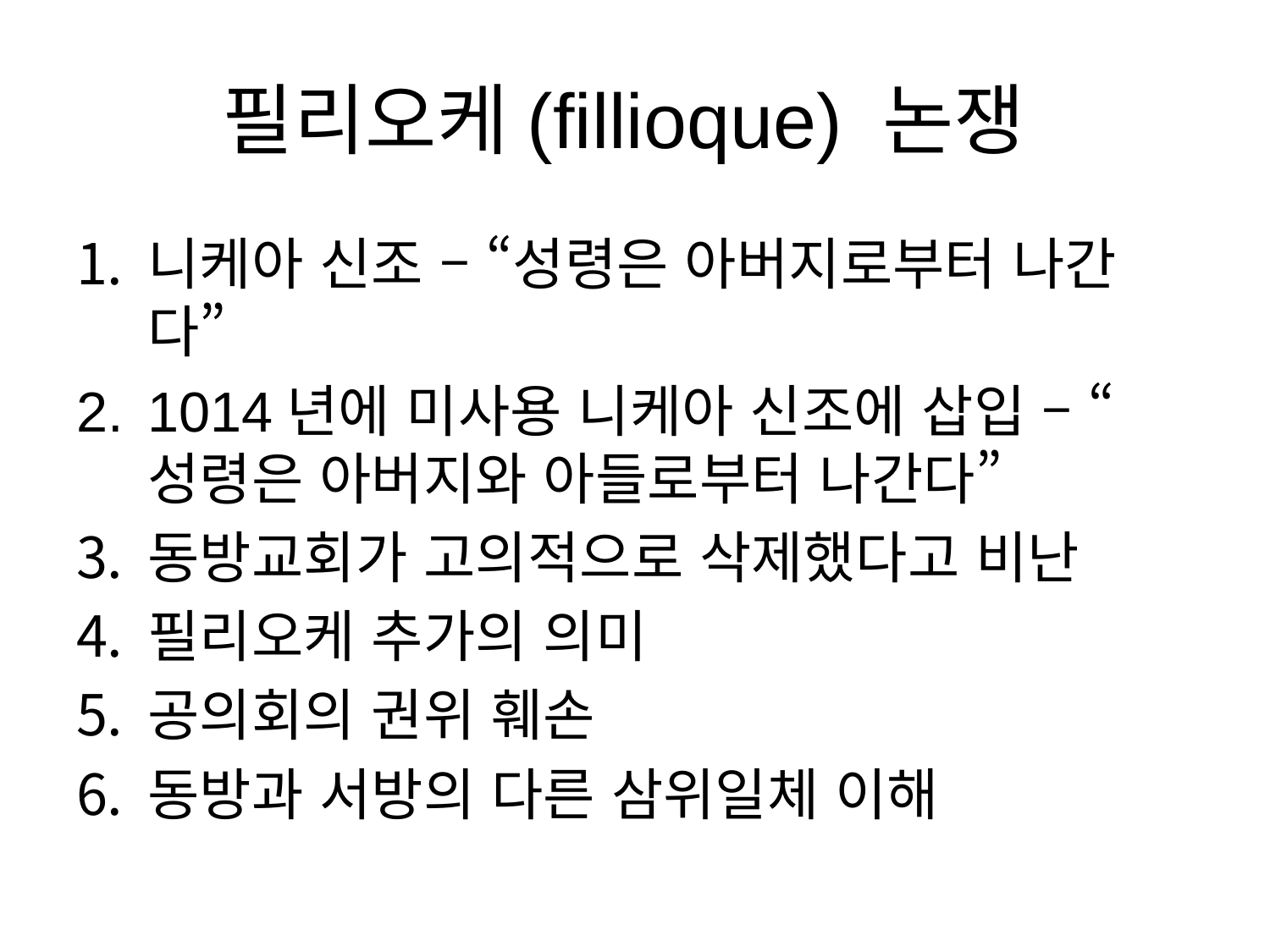

# 필리오케(fillioque) 논쟁
니케아 신조 – “성령은 아버지로부터 나간다”
1014년에 미사용 니케아 신조에 삽입 – “성령은 아버지와 아들로부터 나간다”
동방교회가 고의적으로 삭제했다고 비난
필리오케 추가의 의미
공의회의 권위 훼손
동방과 서방의 다른 삼위일체 이해